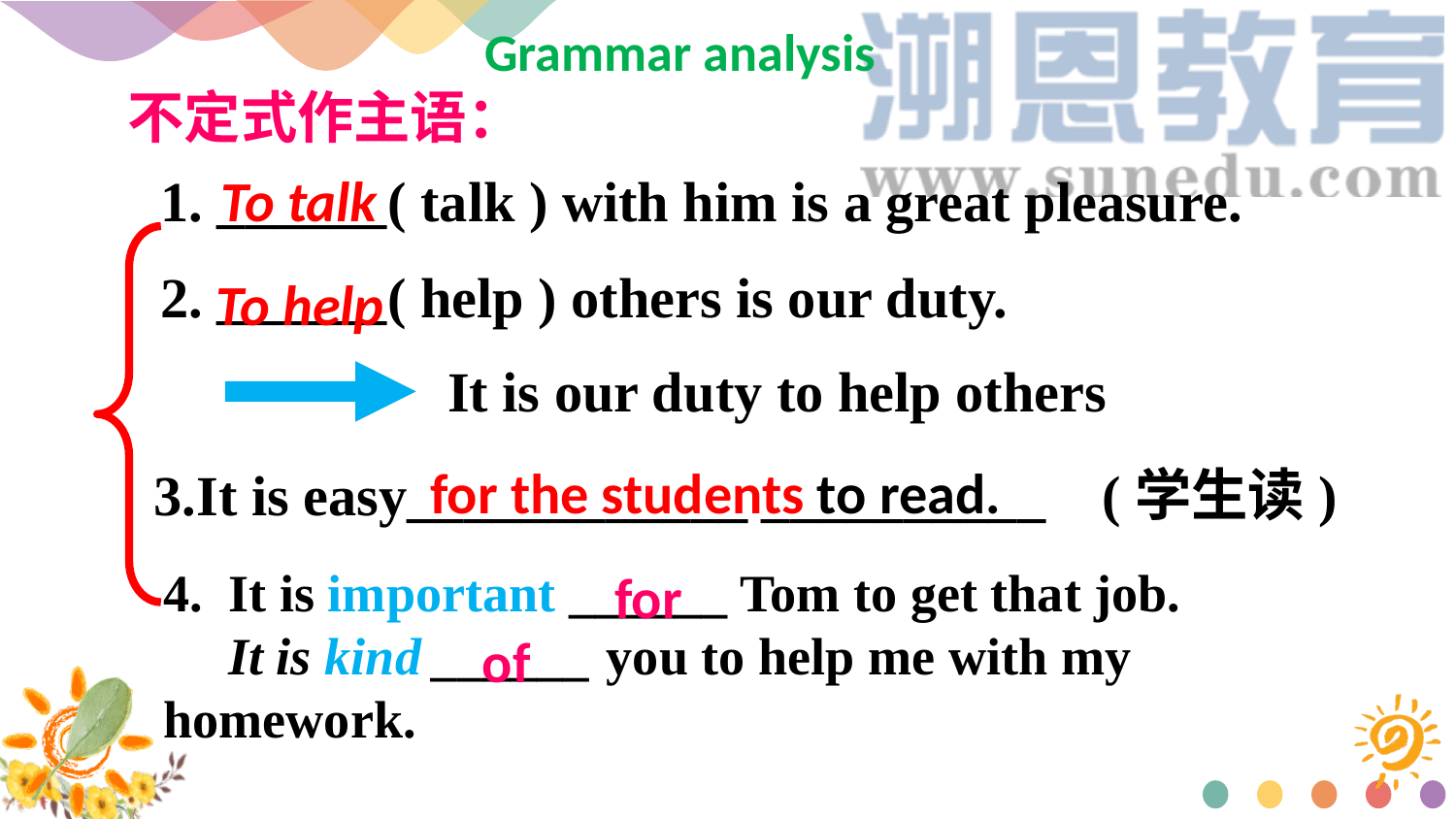

Grammar analysis
不定式作主语：
 1. ______( talk ) with him is a great pleasure.
 2. ______( help ) others is our duty.
To talk

To help
It is our duty to help others

for the students to read.
3.It is easy____________ __________    (学生读)
4.  It is important ______ Tom to get that job.
     It is kind ______ you to help me with my homework.
for
of